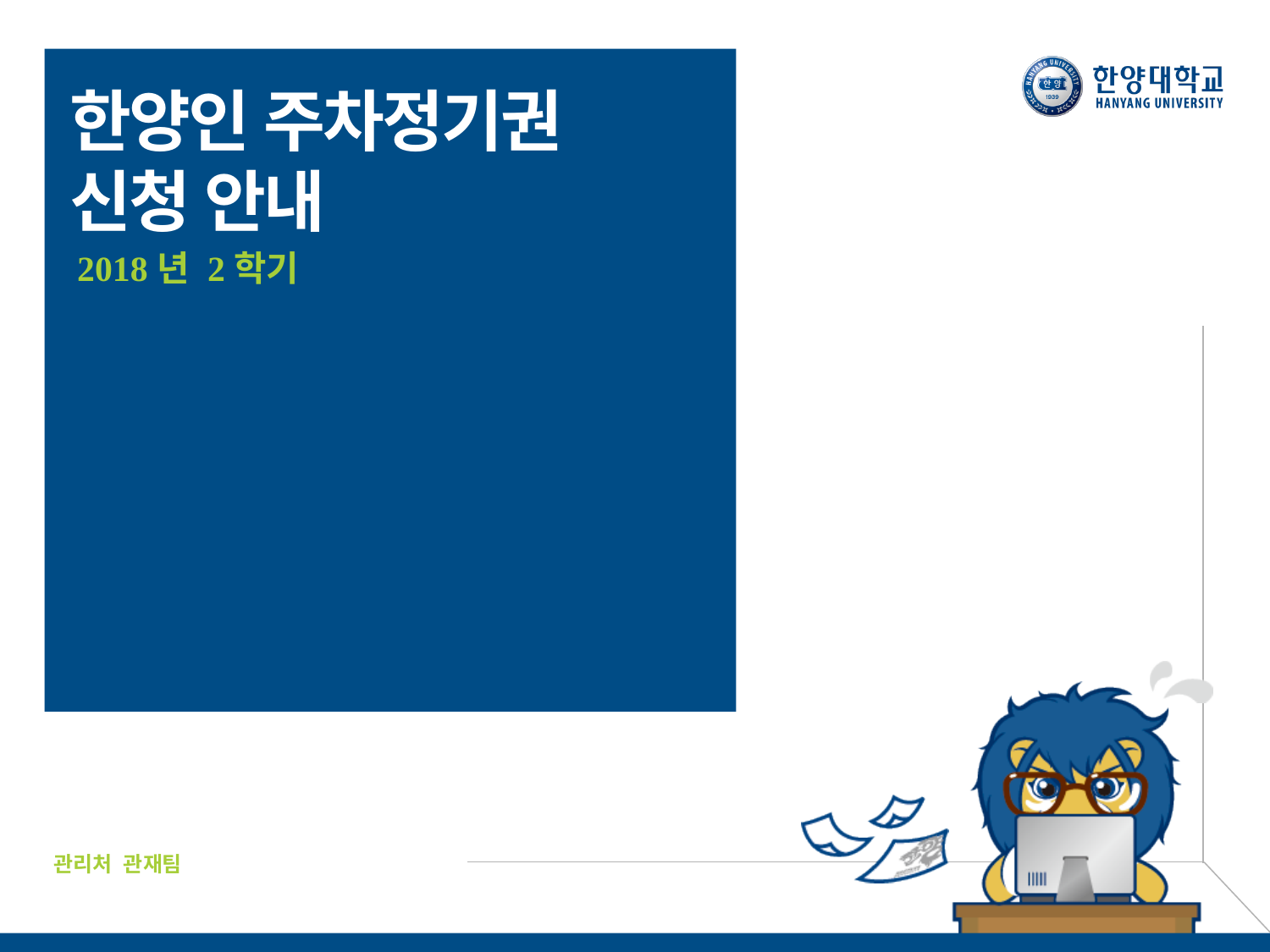

# 한양인 주차정기권 신청 안내
2018년 2학기

관리처  관재팀